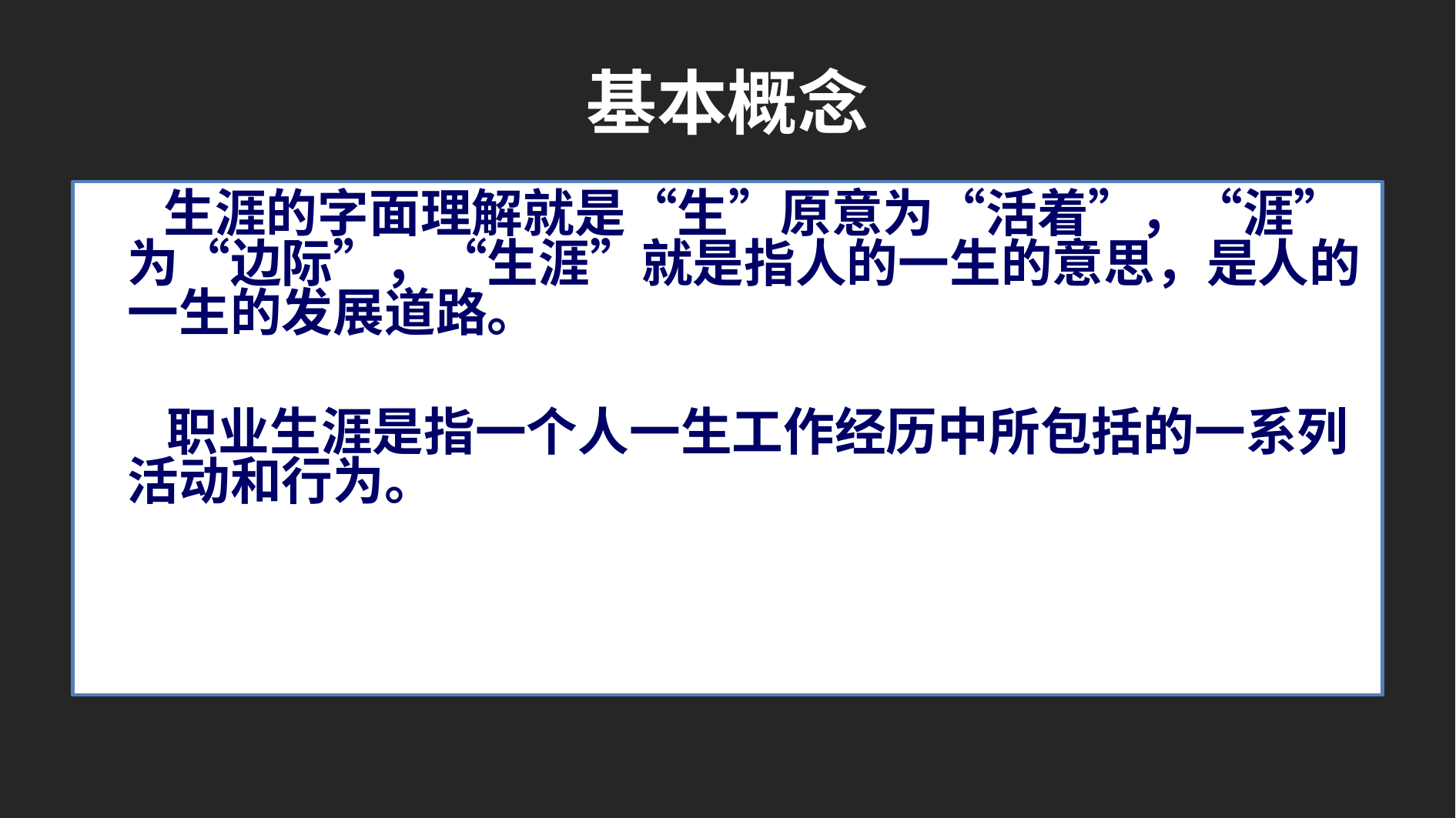

# 基本概念
     生涯的字面理解就是“生”原意为“活着”，“涯”为“边际”，“生涯”就是指人的一生的意思，是人的一生的发展道路。

      职业生涯是指一个人一生工作经历中所包括的一系列活动和行为。